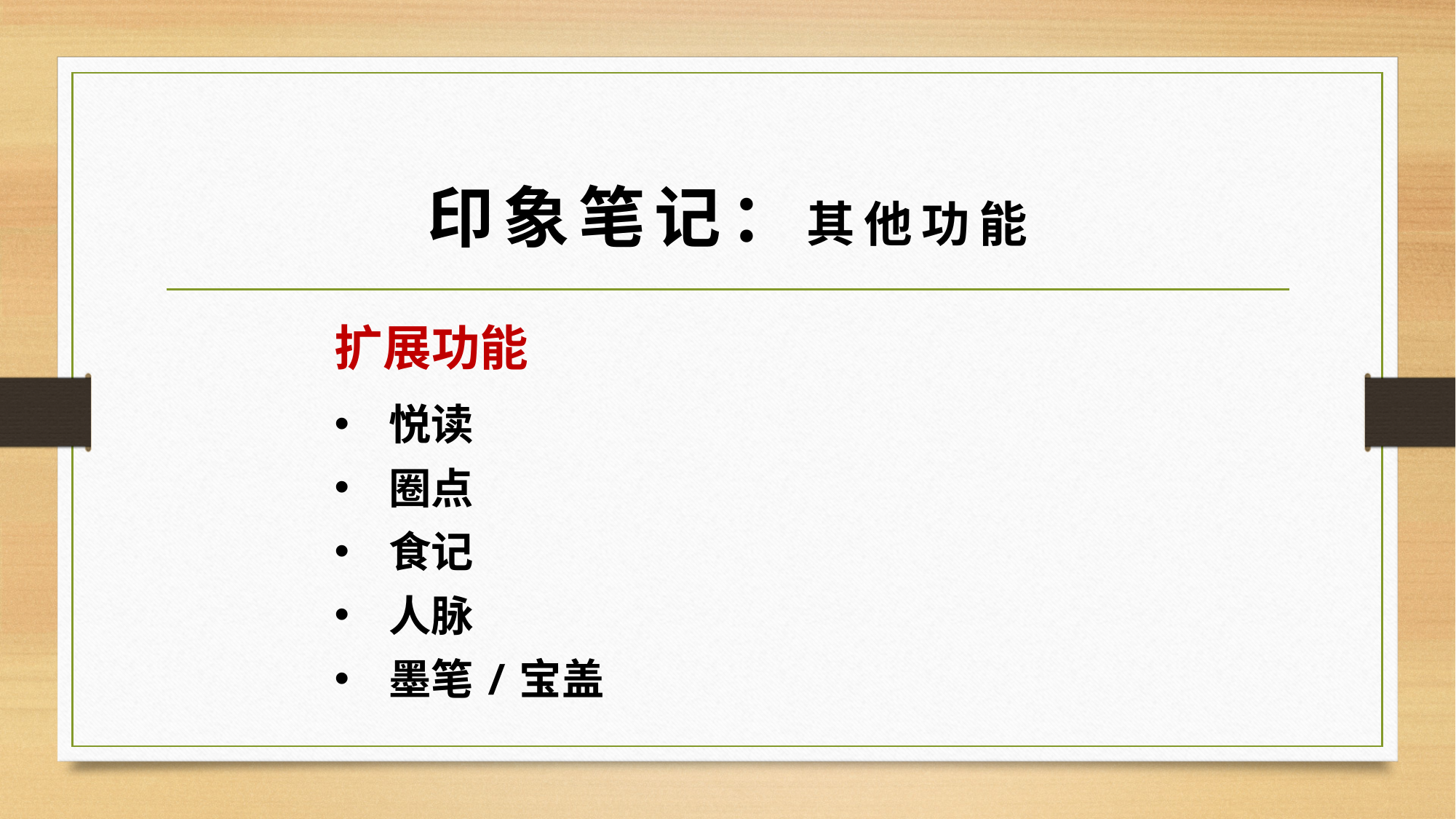

# 印象笔记：其他功能
扩展功能
悦读
圈点
食记
人脉
墨笔/宝盖